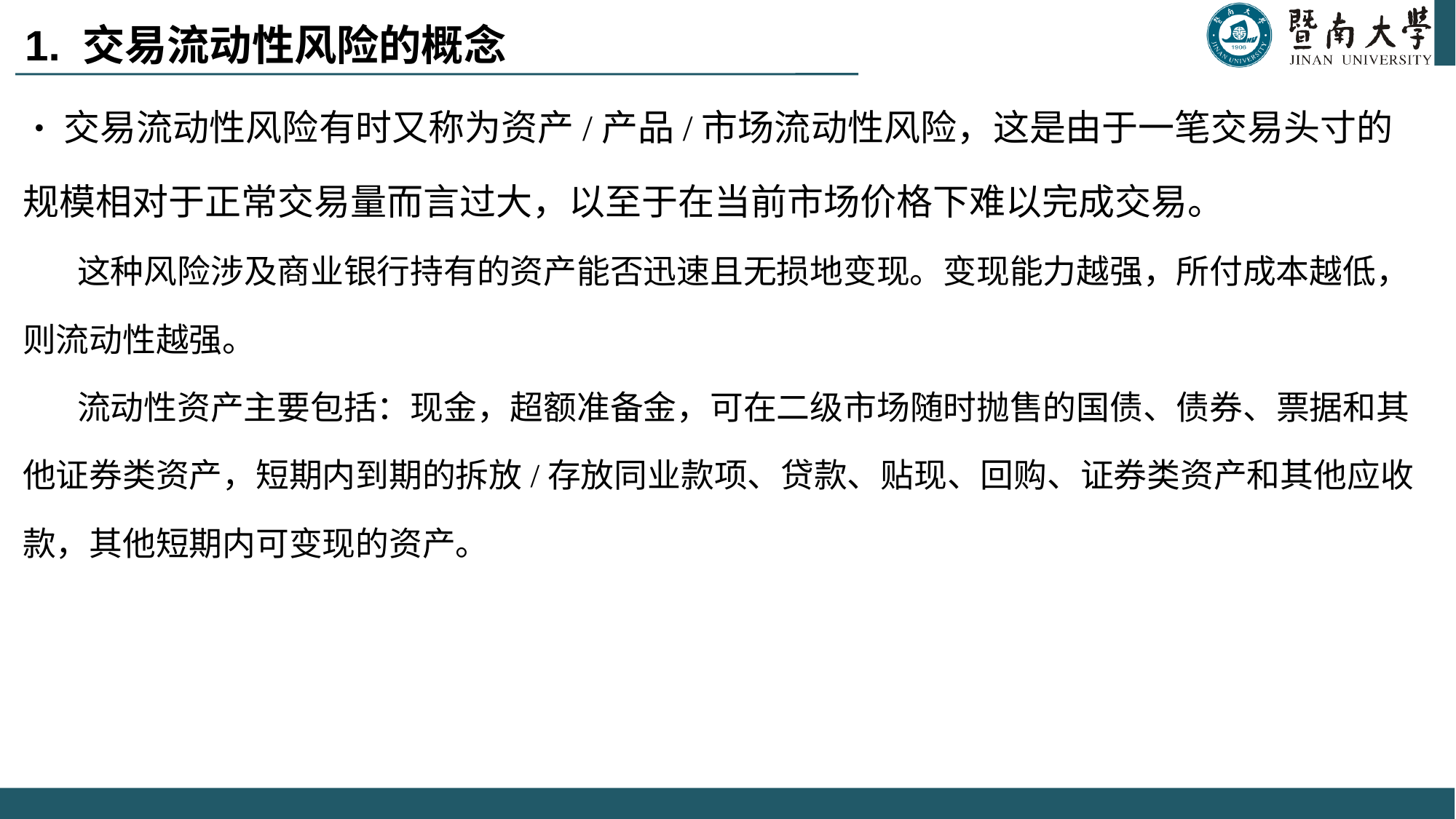

# 1. 交易流动性风险的概念

•交易流动性风险有时又称为资产/产品/市场流动性风险，这是由于一笔交易头寸的规模相对于正常交易量而言过大，以至于在当前市场价格下难以完成交易。
这种风险涉及商业银行持有的资产能否迅速且无损地变现。变现能力越强，所付成本越低，则流动性越强。
流动性资产主要包括：现金，超额准备金，可在二级市场随时抛售的国债、债券、票据和其他证券类资产，短期内到期的拆放/存放同业款项、贷款、贴现、回购、证券类资产和其他应收款，其他短期内可变现的资产。